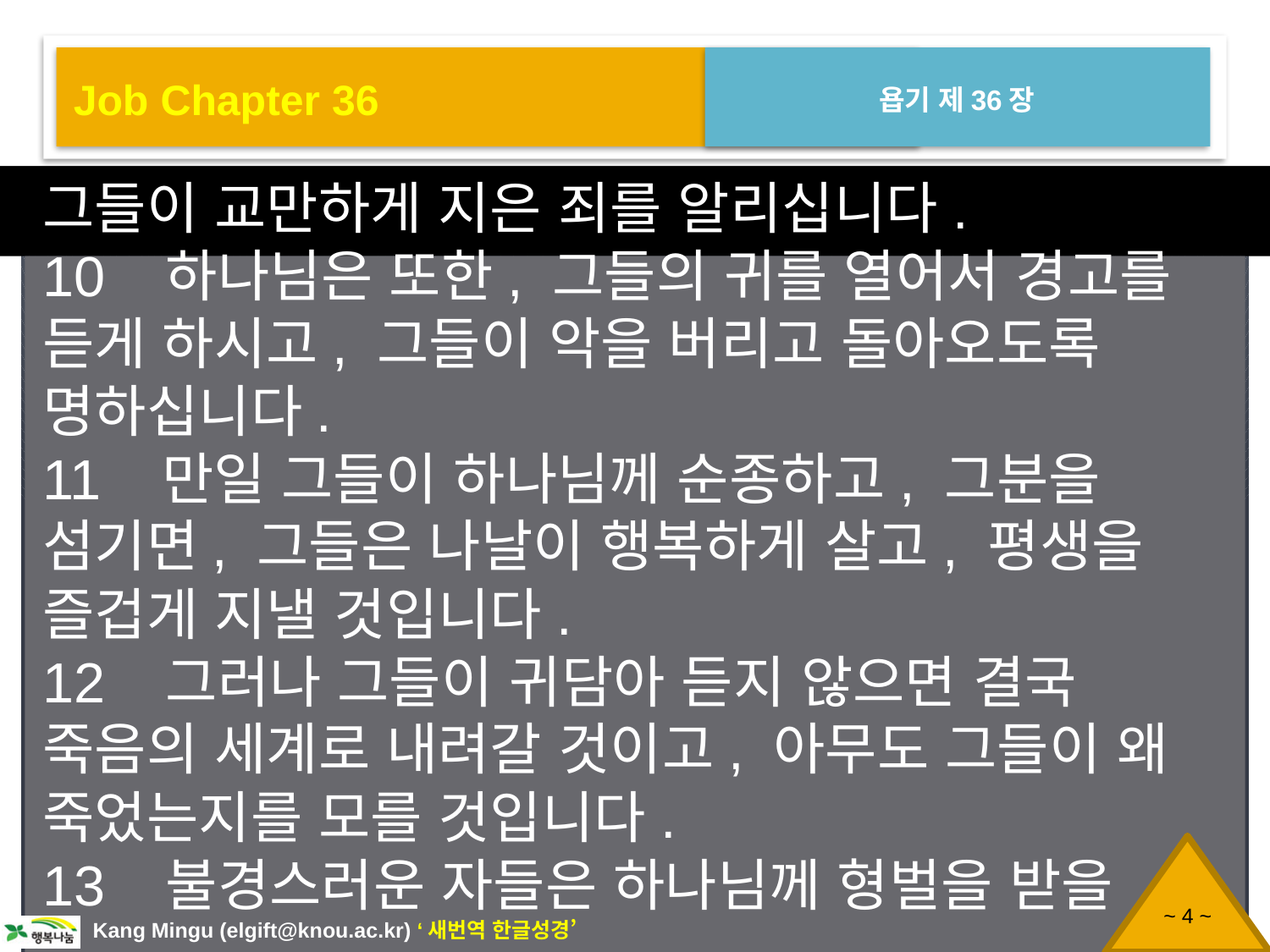

Job Chapter 36
욥기 제36장
그들이 교만하게 지은 죄를 알리십니다.
10   하나님은 또한, 그들의 귀를 열어서 경고를 듣게 하시고, 그들이 악을 버리고 돌아오도록 명하십니다.
11   만일 그들이 하나님께 순종하고, 그분을 섬기면, 그들은 나날이 행복하게 살고, 평생을 즐겁게 지낼 것입니다.
12   그러나 그들이 귀담아 듣지 않으면 결국 죽음의 세계로 내려갈 것이고, 아무도 그들이 왜 죽었는지를 모를 것입니다.
13   불경스러운 자들은 하나님께 형벌을 받을